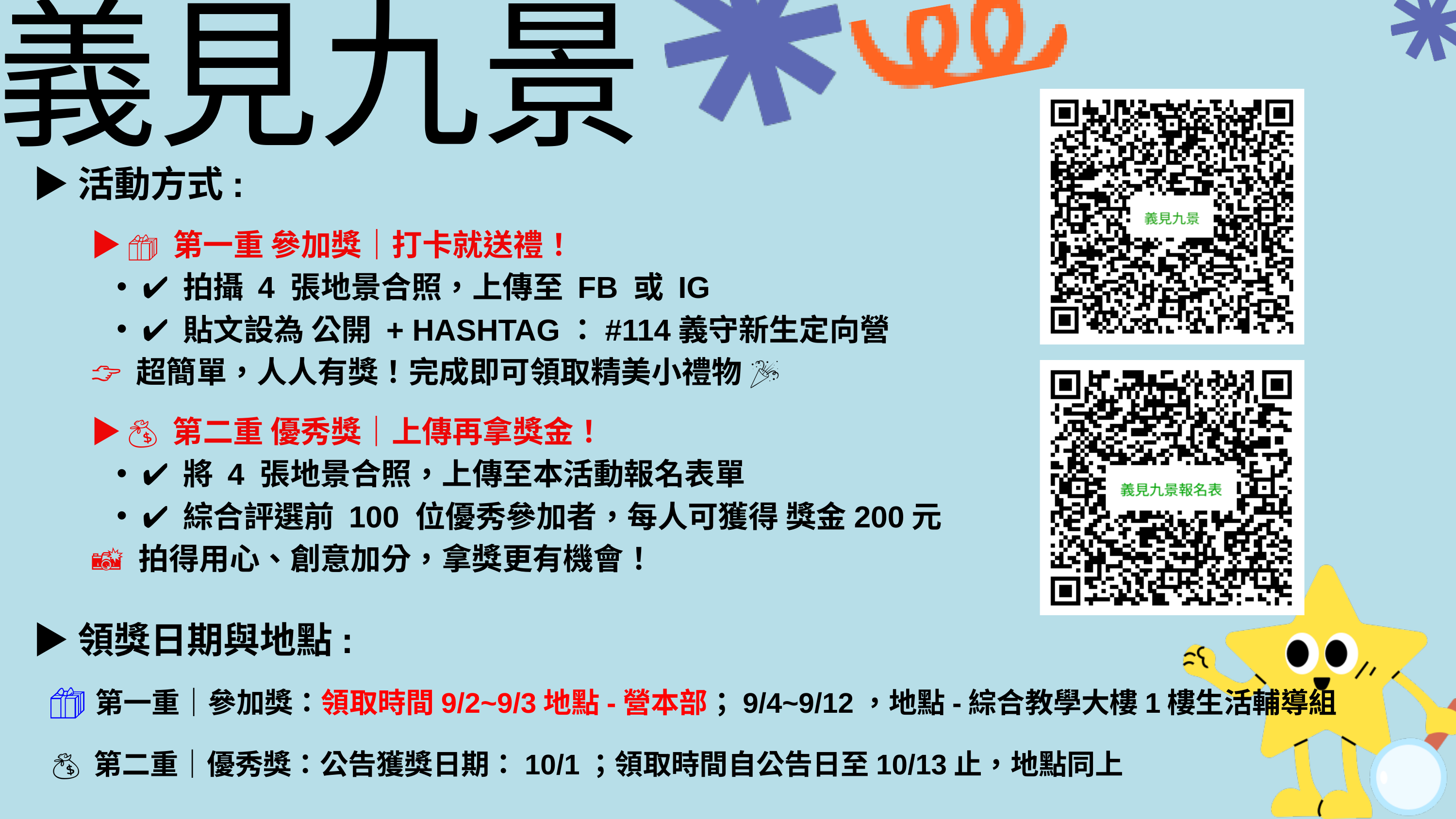

義見九景

▶活動方式:
▶ 🎁 第一重 參加獎｜打卡就送禮！
✔ 拍攝 4 張地景合照，上傳至 FB 或 IG
✔ 貼文設為 公開 + HASHTAG：#114義守新生定向營
👉 超簡單，人人有獎！完成即可領取精美小禮物 🎉
▶ 💰 第二重 優秀獎｜上傳再拿獎金！
✔ 將 4 張地景合照，上傳至本活動報名表單
✔ 綜合評選前 100 位優秀參加者，每人可獲得 獎金200元
📸 拍得用心、創意加分，拿獎更有機會！

▶領獎日期與地點:
  🎁第一重｜參加獎：領取時間9/2~9/3地點-營本部；9/4~9/12，地點-綜合教學大樓1樓生活輔導組
   💰 第二重｜優秀獎：公告獲獎日期：10/1；領取時間自公告日至10/13止，地點同上